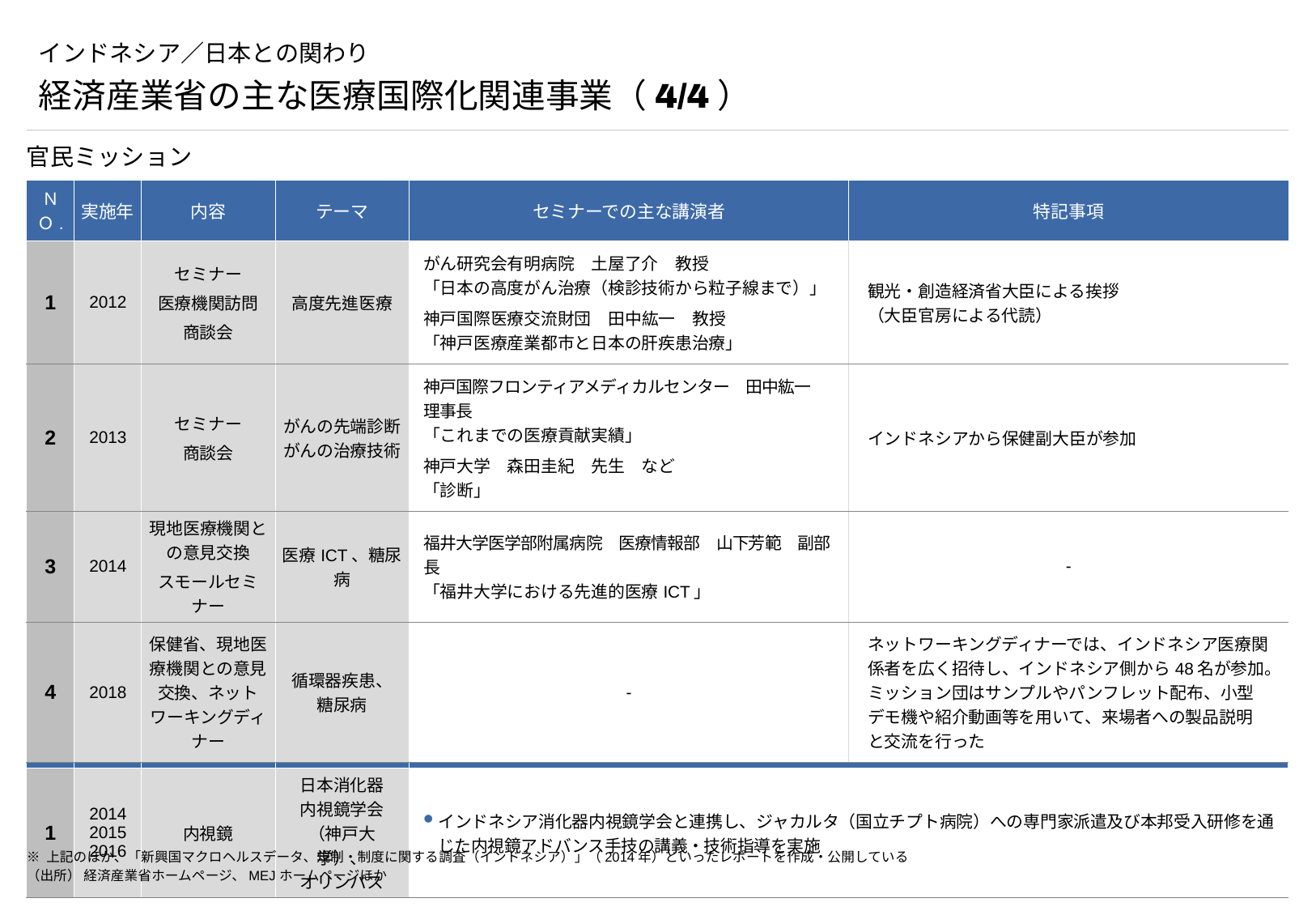

# インドネシア／日本との関わり
経済産業省の主な医療国際化関連事業（4/4）
官民ミッション
| ＮＯ. | 実施年 | 内容 | テーマ | セミナーでの主な講演者 | 特記事項 |
| --- | --- | --- | --- | --- | --- |
| 1 | 2012 | セミナー 医療機関訪問 商談会 | 高度先進医療 | がん研究会有明病院　土屋了介　教授 「日本の高度がん治療（検診技術から粒子線まで）」 神戸国際医療交流財団　田中紘一　教授 「神戸医療産業都市と日本の肝疾患治療」 | 観光・創造経済省大臣による挨拶 （大臣官房による代読） |
| 2 | 2013 | セミナー 商談会 | がんの先端診断 がんの治療技術 | 神戸国際フロンティアメディカルセンター　田中紘一　理事長 「これまでの医療貢献実績」 神戸大学　森田圭紀　先生　など 「診断」 | インドネシアから保健副大臣が参加 |
| 3 | 2014 | 現地医療機関との意見交換 スモールセミナー | 医療ICT、糖尿病 | 福井大学医学部附属病院　医療情報部　山下芳範　副部長 「福井大学における先進的医療ICT」 | - |
| 4 | 2018 | 保健省、現地医療機関との意見交換、ネットワーキングディナー | 循環器疾患、 糖尿病 | - | ネットワーキングディナーでは、インドネシア医療関係者を広く招待し、インドネシア側から48名が参加。ミッション団はサンプルやパンフレット配布、小型デモ機や紹介動画等を用いて、来場者への製品説明と交流を行った |
技術協力活用型・新興国市場開拓事業
| ＮＯ. | 実施年 | テーマ | 代表団体 | 実施内容 |
| --- | --- | --- | --- | --- |
| 1 | 2014 2015 2016 | 内視鏡 | 日本消化器 内視鏡学会 （神戸大学）、 オリンパス | インドネシア消化器内視鏡学会と連携し、ジャカルタ（国立チプト病院）への専門家派遣及び本邦受入研修を通じた内視鏡アドバンス手技の講義・技術指導を実施 |
※ 上記のほか、「新興国マクロヘルスデータ、規制・制度に関する調査（インドネシア）」（2014年）といったレポートを作成・公開している
（出所） 経済産業省ホームページ、MEJホームページほか